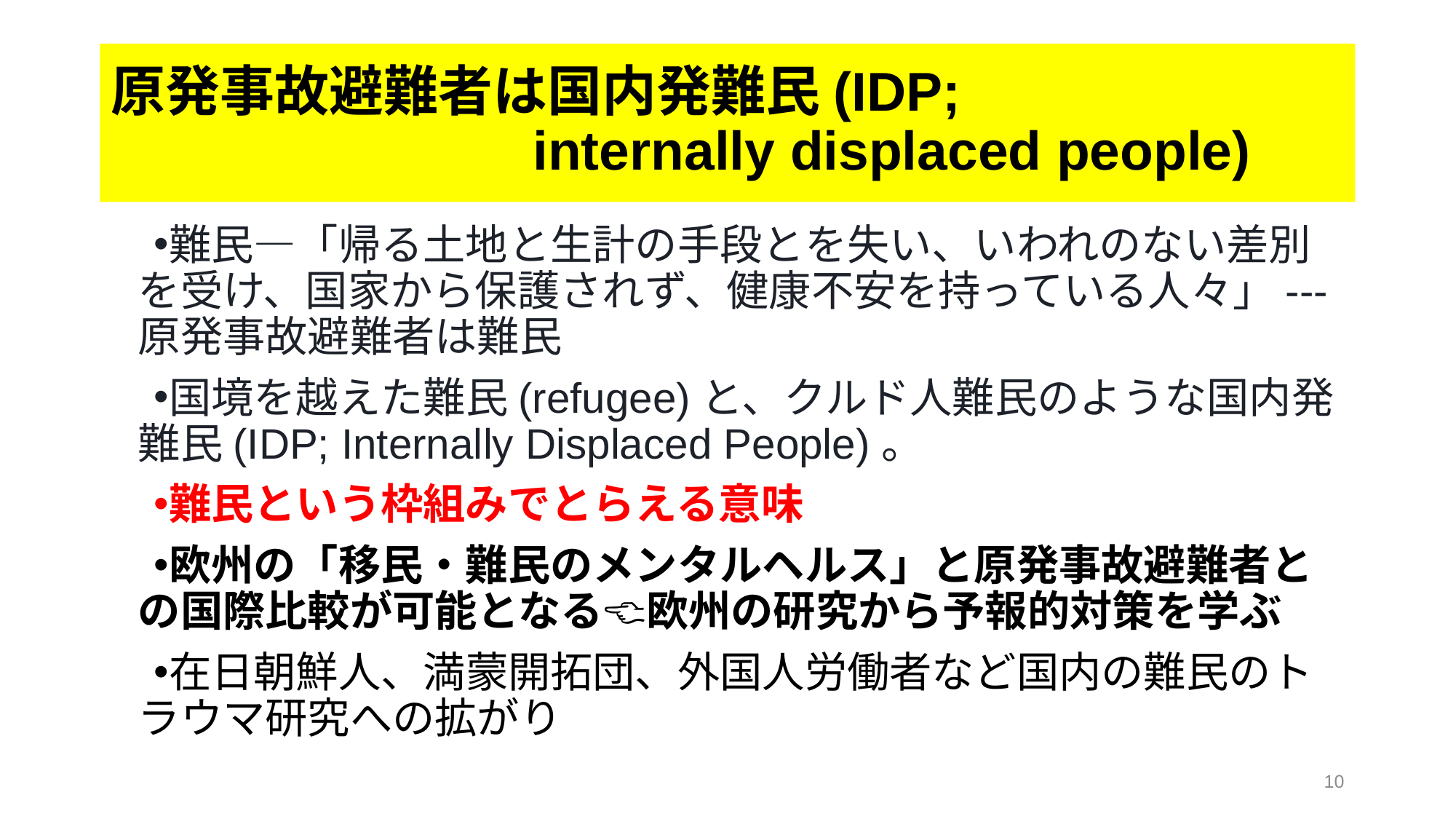

# 原発事故避難者は国内発難民(IDP; internally displaced people)
難民—「帰る土地と生計の手段とを失い、いわれのない差別を受け、国家から保護されず、健康不安を持っている人々」---原発事故避難者は難民
国境を越えた難民(refugee)と、クルド人難民のような国内発難民(IDP; Internally Displaced People)。
難民という枠組みでとらえる意味
欧州の「移民・難民のメンタルヘルス」と原発事故避難者との国際比較が可能となる👈欧州の研究から予報的対策を学ぶ
在日朝鮮人、満蒙開拓団、外国人労働者など国内の難民のトラウマ研究への拡がり
10